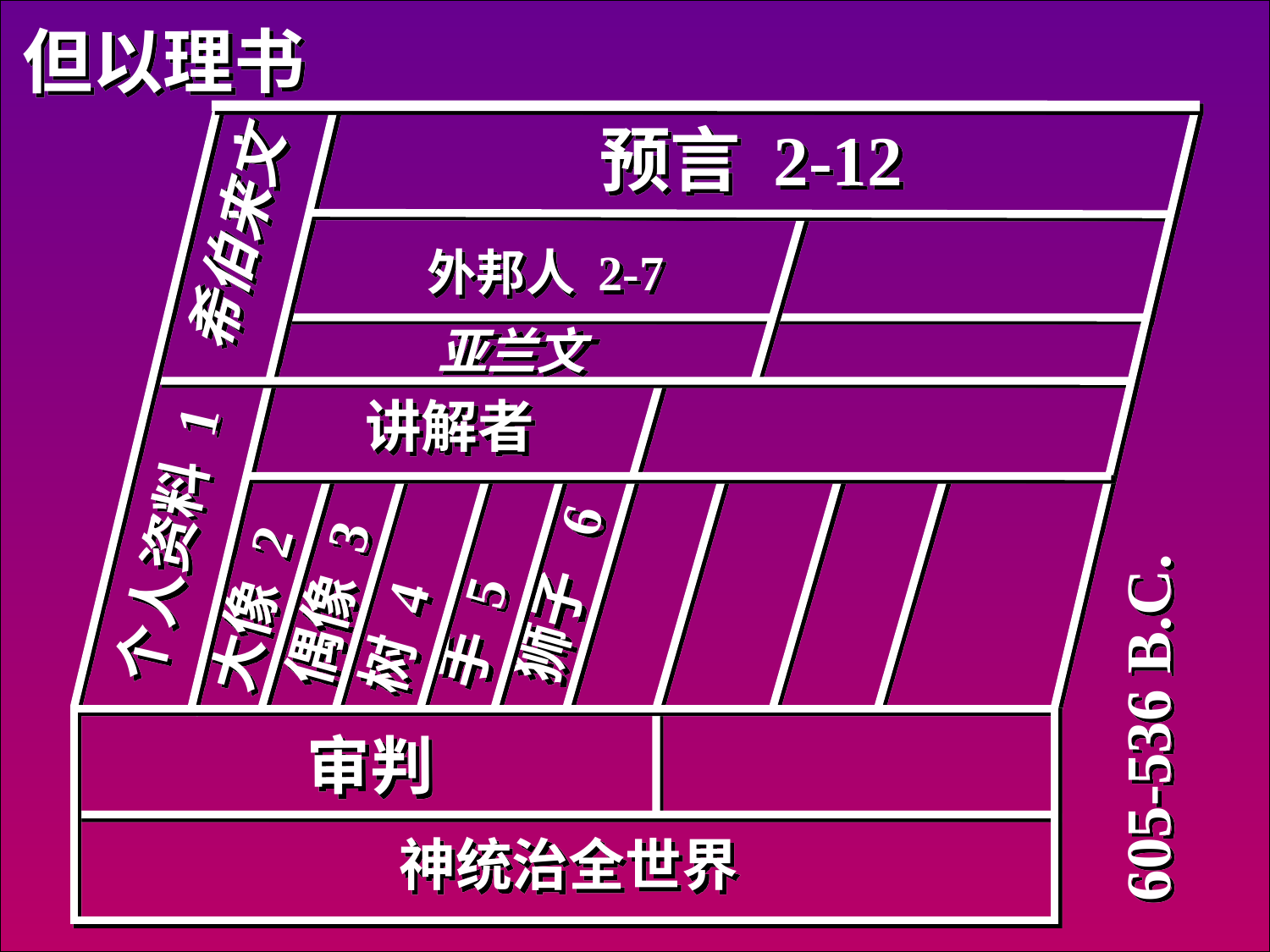

但以理书

预言 2-12
希伯来文

外邦人 2-7

亚兰文

大像 2
 偶像 3
  树 4
    手 5
      狮子  6

讲解者

个人资料 1
605-536 B.C.

审判

 神统治全世界